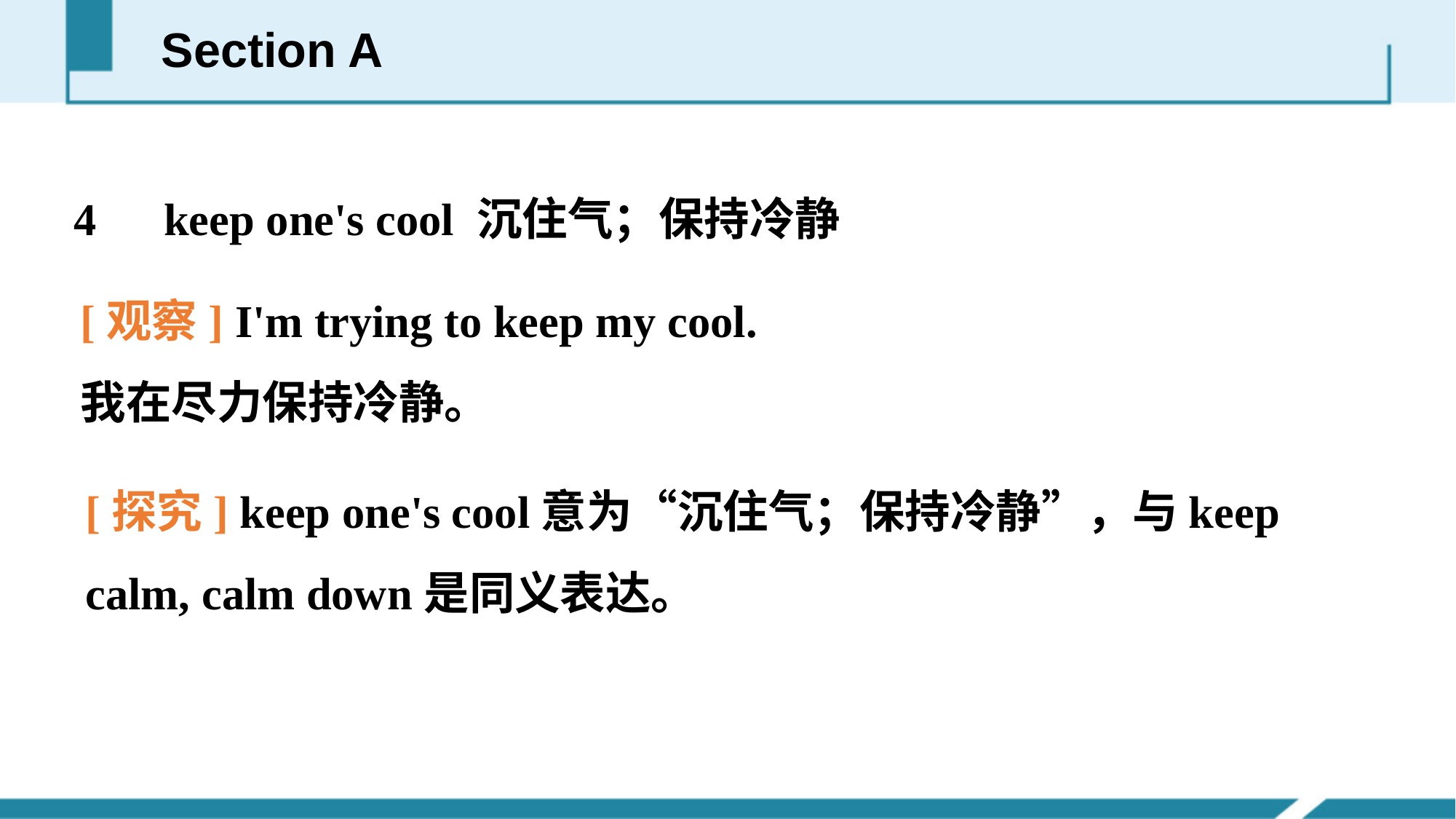

Section A
4　keep one's cool 沉住气；保持冷静
[观察] I'm trying to keep my cool.
我在尽力保持冷静。
[探究] keep one's cool意为“沉住气；保持冷静”，与keep calm, calm down是同义表达。